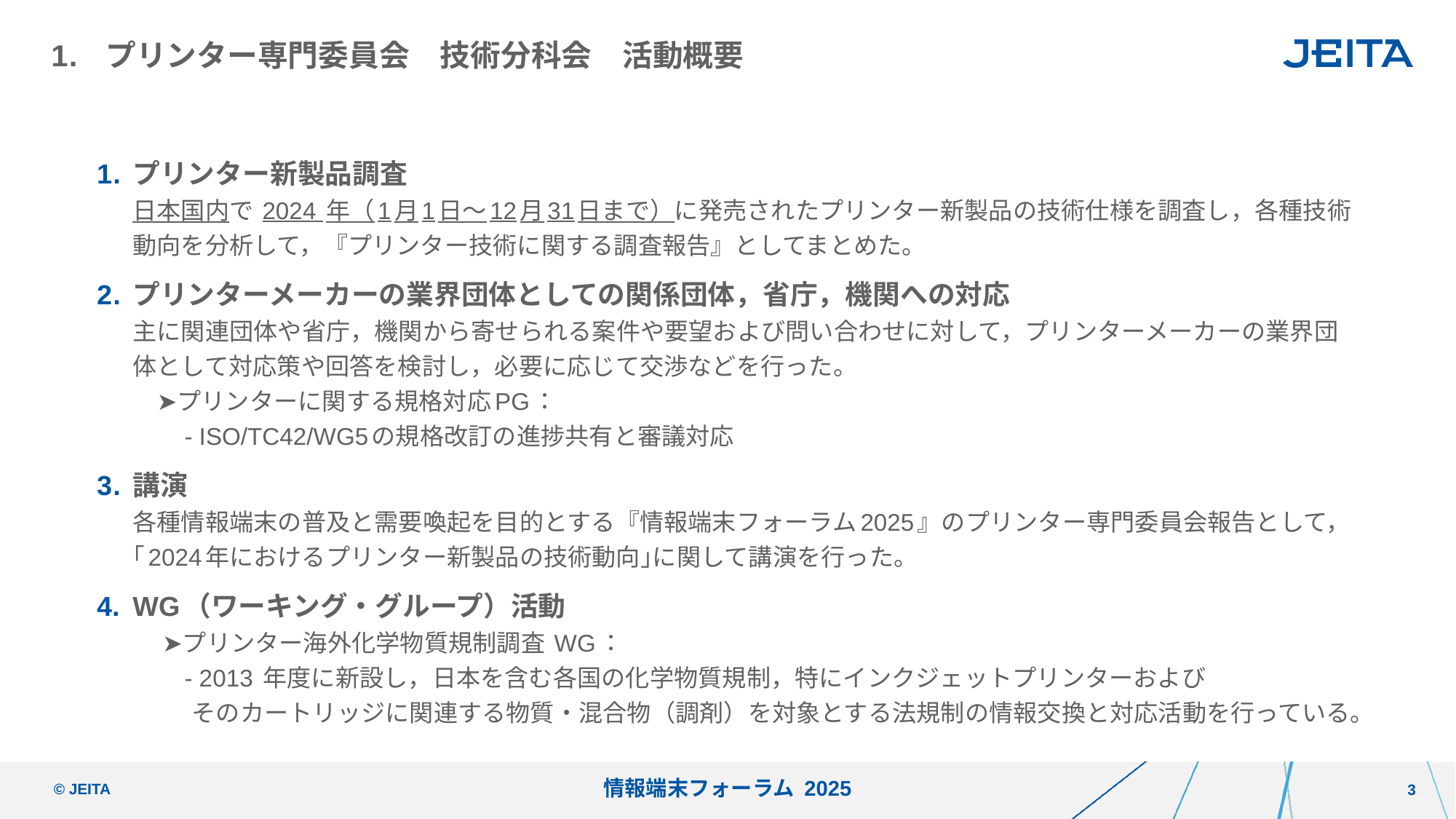

# プリンター専門委員会　技術分科会　活動概要
プリンター新製品調査
日本国内で 2024 年（1月1日～12月31日まで）に発売されたプリンター新製品の技術仕様を調査し，各種技術動向を分析して，『プリンター技術に関する調査報告』としてまとめた。
プリンターメーカーの業界団体としての関係団体，省庁，機関への対応
主に関連団体や省庁，機関から寄せられる案件や要望および問い合わせに対して，プリンターメーカーの業界団体として対応策や回答を検討し，必要に応じて交渉などを行った。
　➤プリンターに関する規格対応PG：
　　- ISO/TC42/WG5の規格改訂の進捗共有と審議対応
講演
各種情報端末の普及と需要喚起を目的とする『情報端末フォーラム2025』のプリンター専門委員会報告として，｢2024年におけるプリンター新製品の技術動向｣に関して講演を行った。
WG（ワーキング・グループ）活動
　 ➤プリンター海外化学物質規制調査 WG：
　　- 2013 年度に新設し，日本を含む各国の化学物質規制，特にインクジェットプリンターおよび
　　  そのカートリッジに関連する物質・混合物（調剤）を対象とする法規制の情報交換と対応活動を行っている。
情報端末フォーラム 2025
© JEITA